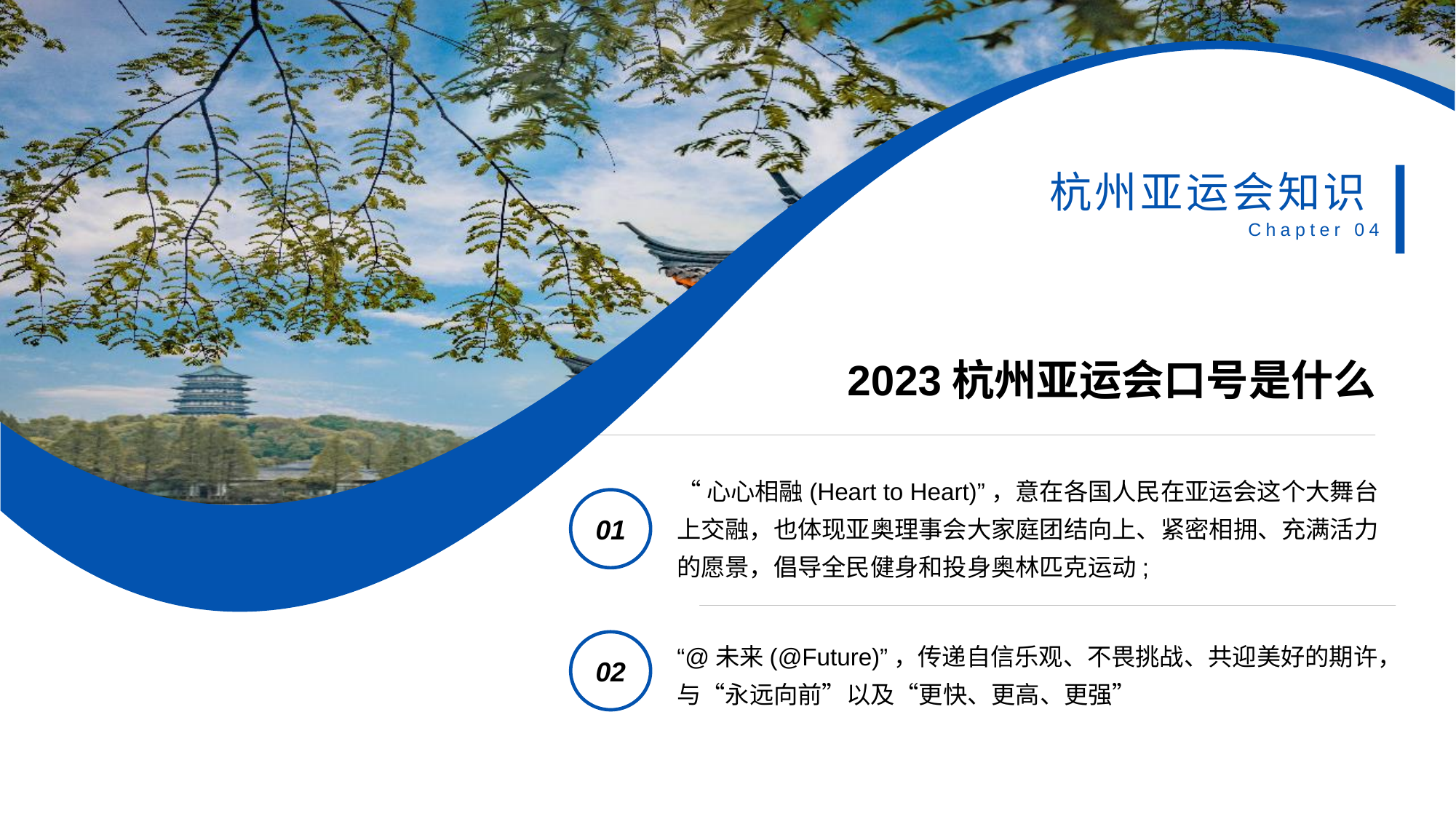

杭州亚运会知识Chapter 04

2023杭州亚运会口号是什么

“心心相融(Heart to Heart)”，意在各国人民在亚运会这个大舞台上交融，也体现亚奥理事会大家庭团结向上、紧密相拥、充满活力的愿景，倡导全民健身和投身奥林匹克运动;
01
“@未来(@Future)”，传递自信乐观、不畏挑战、共迎美好的期许，与“永远向前”以及“更快、更高、更强”
02